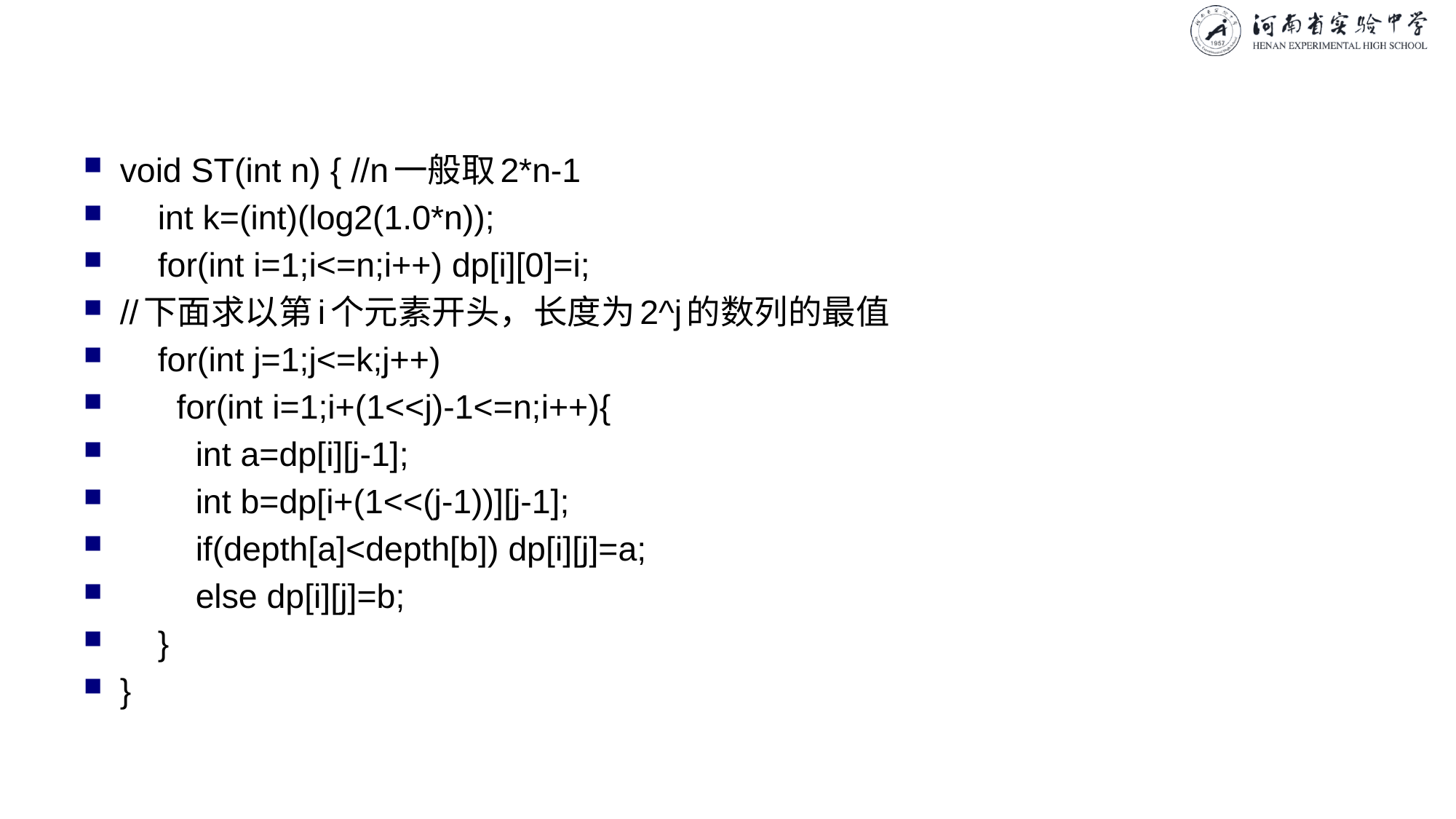

#
void ST(int n) { //n一般取2*n-1
    int k=(int)(log2(1.0*n));
    for(int i=1;i<=n;i++) dp[i][0]=i;
//下面求以第i个元素开头，长度为2^j的数列的最值
    for(int j=1;j<=k;j++)
      for(int i=1;i+(1<<j)-1<=n;i++){
        int a=dp[i][j-1];
        int b=dp[i+(1<<(j-1))][j-1];
        if(depth[a]<depth[b]) dp[i][j]=a;
        else dp[i][j]=b;
    }
}